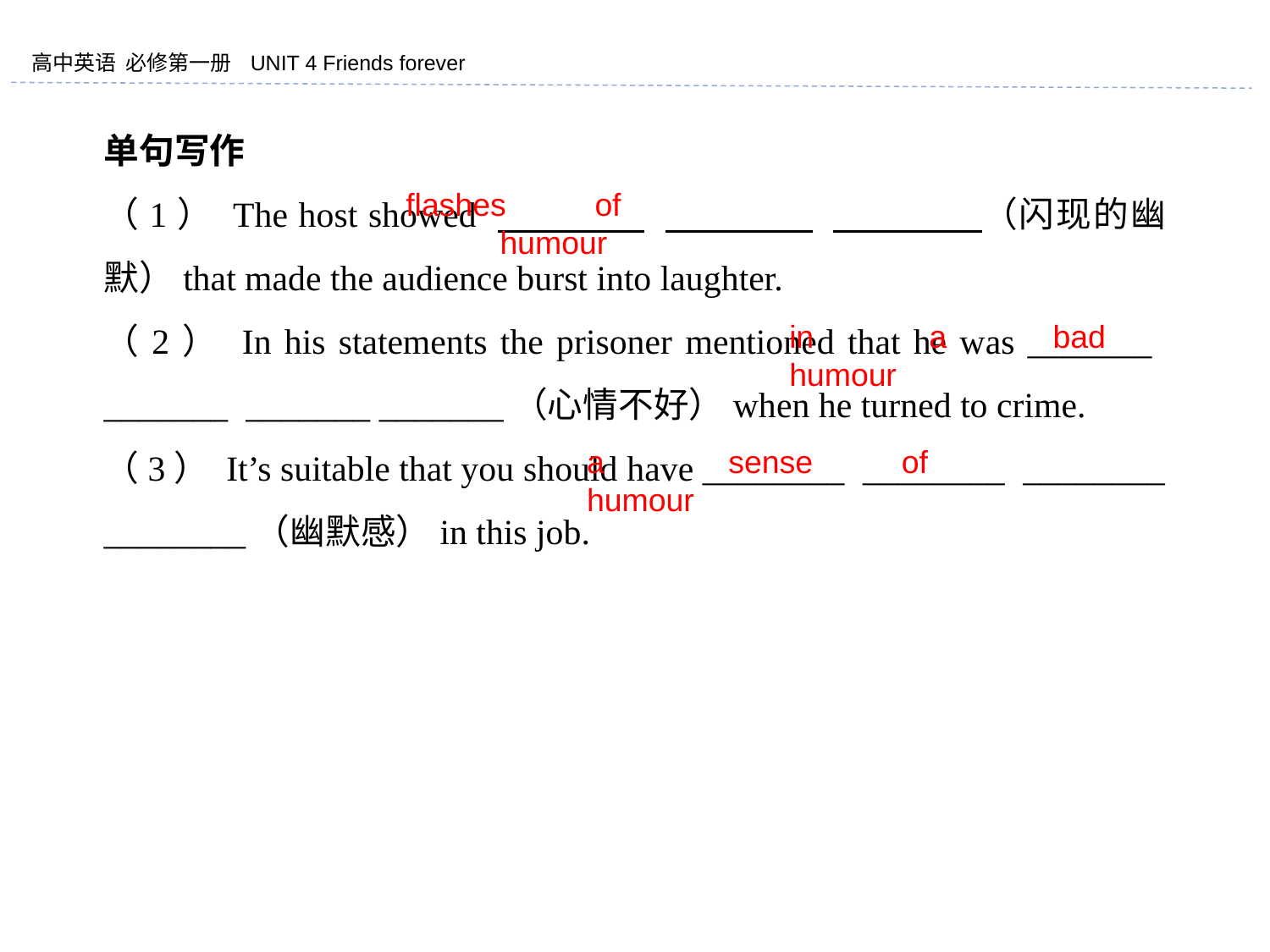

单句写作
（1） The host showed 　　　　  　　　　  　　　　（闪现的幽默）that made the audience burst into laughter.
（2） In his statements the prisoner mentioned that he was _______  _______  _______ _______（心情不好）when he turned to crime.
（3） It’s suitable that you should have ________  ________  ________ ________（幽默感）in this job.
flashes          of          humour
in             a            bad     humour
a              sense          of          humour